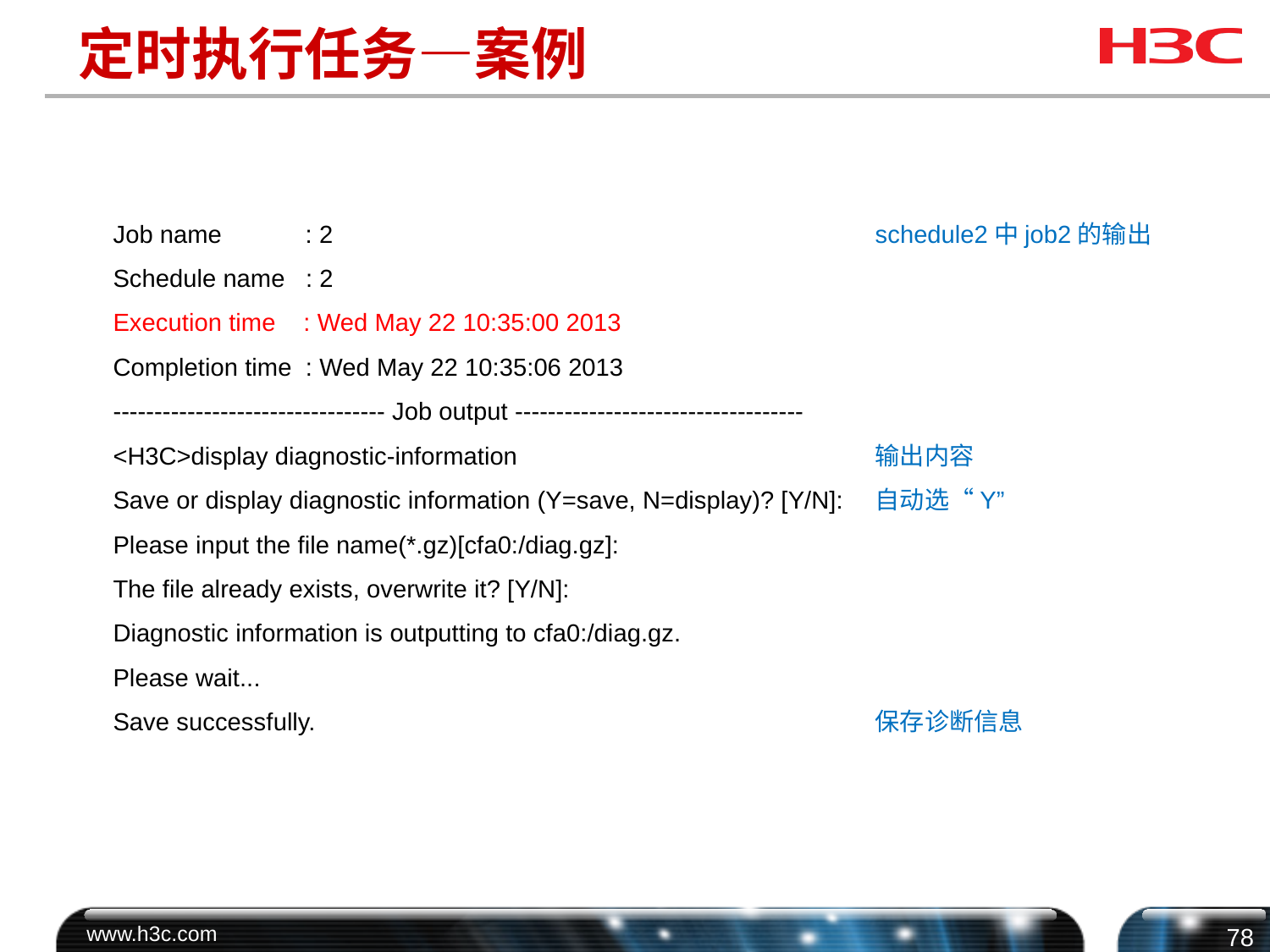

# 定时执行任务—案例
Job name            : 2                   				schedule2中job2的输出
Schedule name   : 2
Execution time    : Wed May 22 10:35:00 2013
Completion time  : Wed May 22 10:35:06 2013
--------------------------------- Job output -----------------------------------
<H3C>display diagnostic-information  			输出内容
Save or display diagnostic information (Y=save, N=display)? [Y/N]:	自动选“Y”
Please input the file name(*.gz)[cfa0:/diag.gz]:
The file already exists, overwrite it? [Y/N]:
Diagnostic information is outputting to cfa0:/diag.gz.
Please wait...
Save successfully.	              				保存诊断信息